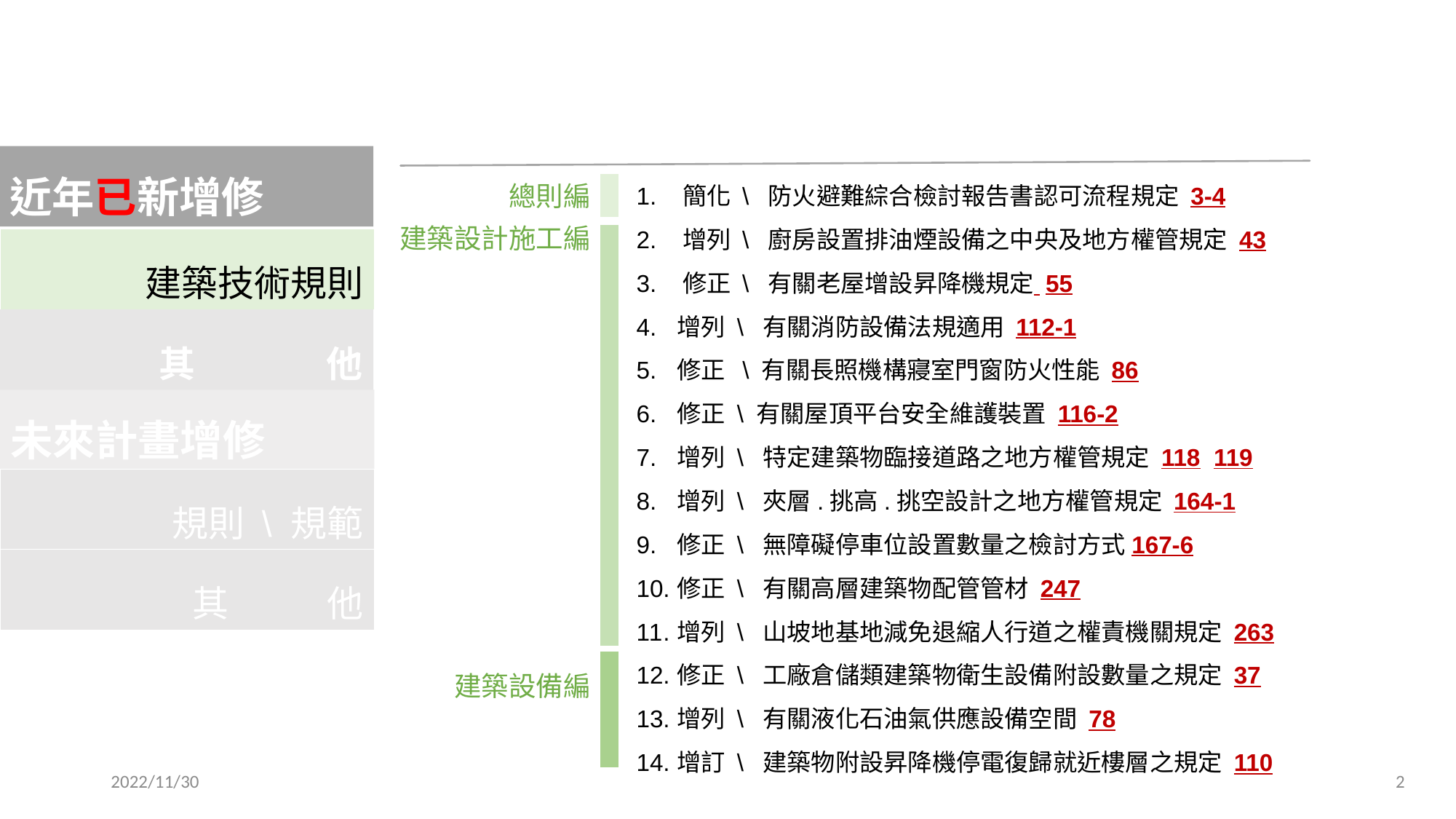

近年已新增修
1.   簡化 \  防火避難綜合檢討報告書認可流程規定 3-4
2.   增列 \  廚房設置排油煙設備之中央及地方權管規定 43
3.   修正 \  有關老屋增設昇降機規定 55
增列 \  有關消防設備法規適用 112-1
修正  \ 有關長照機構寢室門窗防火性能 86
修正 \ 有關屋頂平台安全維護裝置 116-2
增列 \  特定建築物臨接道路之地方權管規定 118  119
增列 \  夾層.挑高.挑空設計之地方權管規定 164-1
修正 \  無障礙停車位設置數量之檢討方式167-6
修正 \  有關高層建築物配管管材 247
增列 \  山坡地基地減免退縮人行道之權責機關規定 263
修正 \  工廠倉儲類建築物衛生設備附設數量之規定 37
增列 \  有關液化石油氣供應設備空間 78
增訂 \  建築物附設昇降機停電復歸就近樓層之規定 110
總則編
建築設計施工編

建築設備編
建築技術規則
其                他
未來計畫增修
規則 \ 規範
其            他
2022/11/30
2